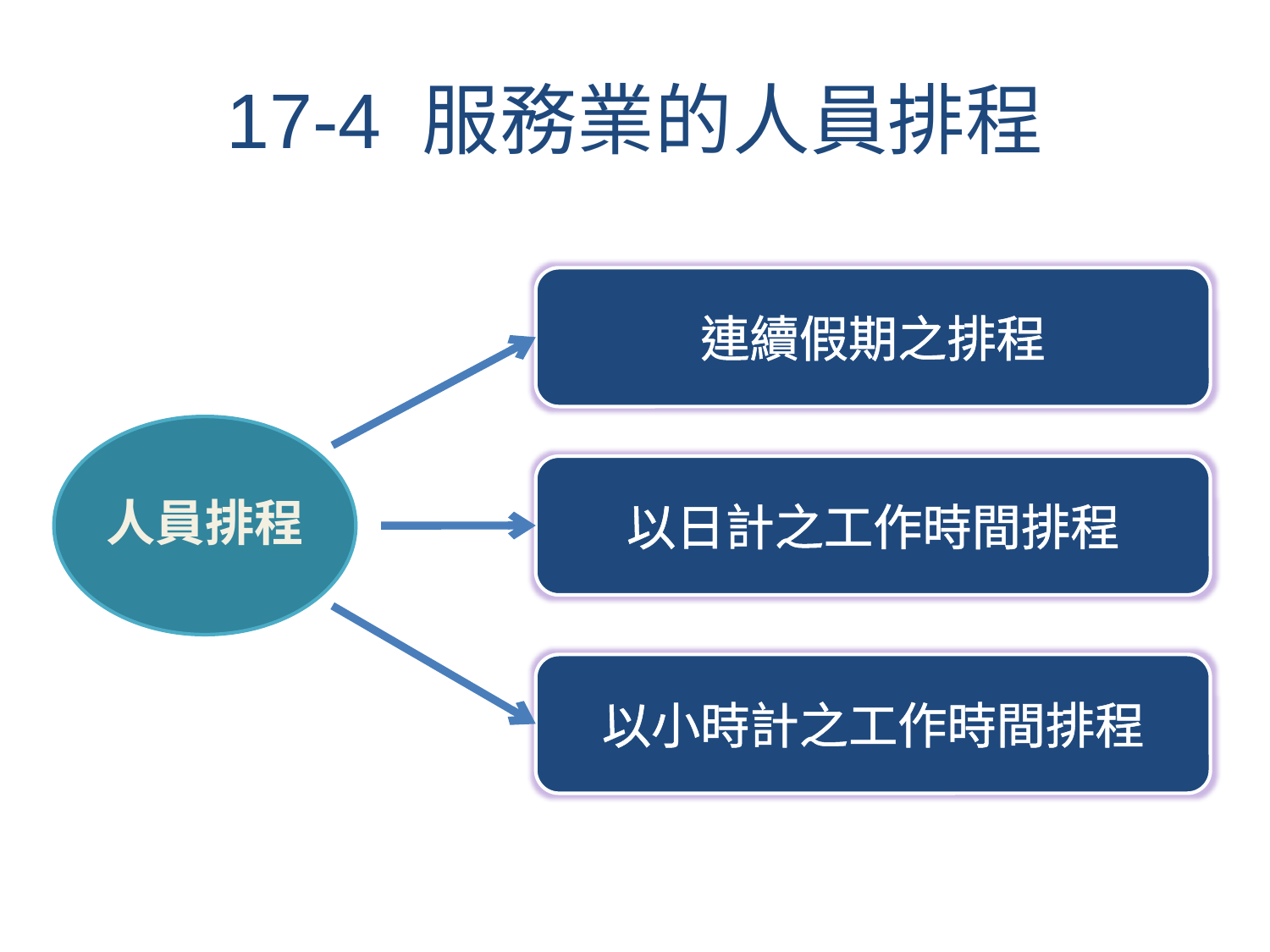

# 17-4 服務業的人員排程
連續假期之排程
人員排程
以日計之工作時間排程
以小時計之工作時間排程